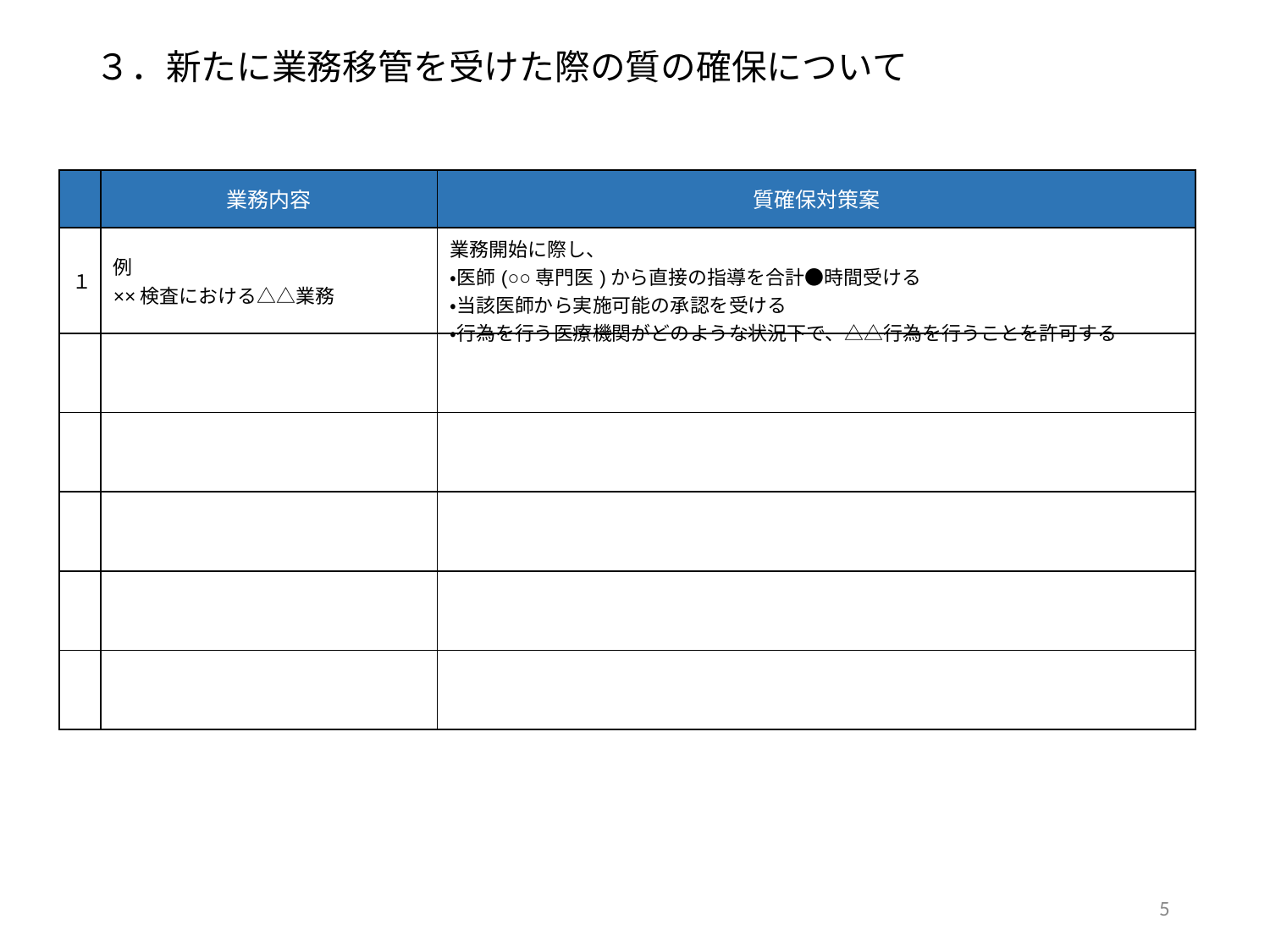

３．新たに業務移管を受けた際の質の確保について
|  | 業務内容 | 質確保対策案 |
| --- | --- | --- |
| １ | 例 ××検査における△△業務 | 業務開始に際し、 ・医師(○○専門医)から直接の指導を合計●時間受ける ・当該医師から実施可能の承認を受ける ・行為を行う医療機関がどのような状況下で、△△行為を行うことを許可する |
|  |  |  |
|  |  |  |
|  |  |  |
|  |  |  |
|  |  |  |
5